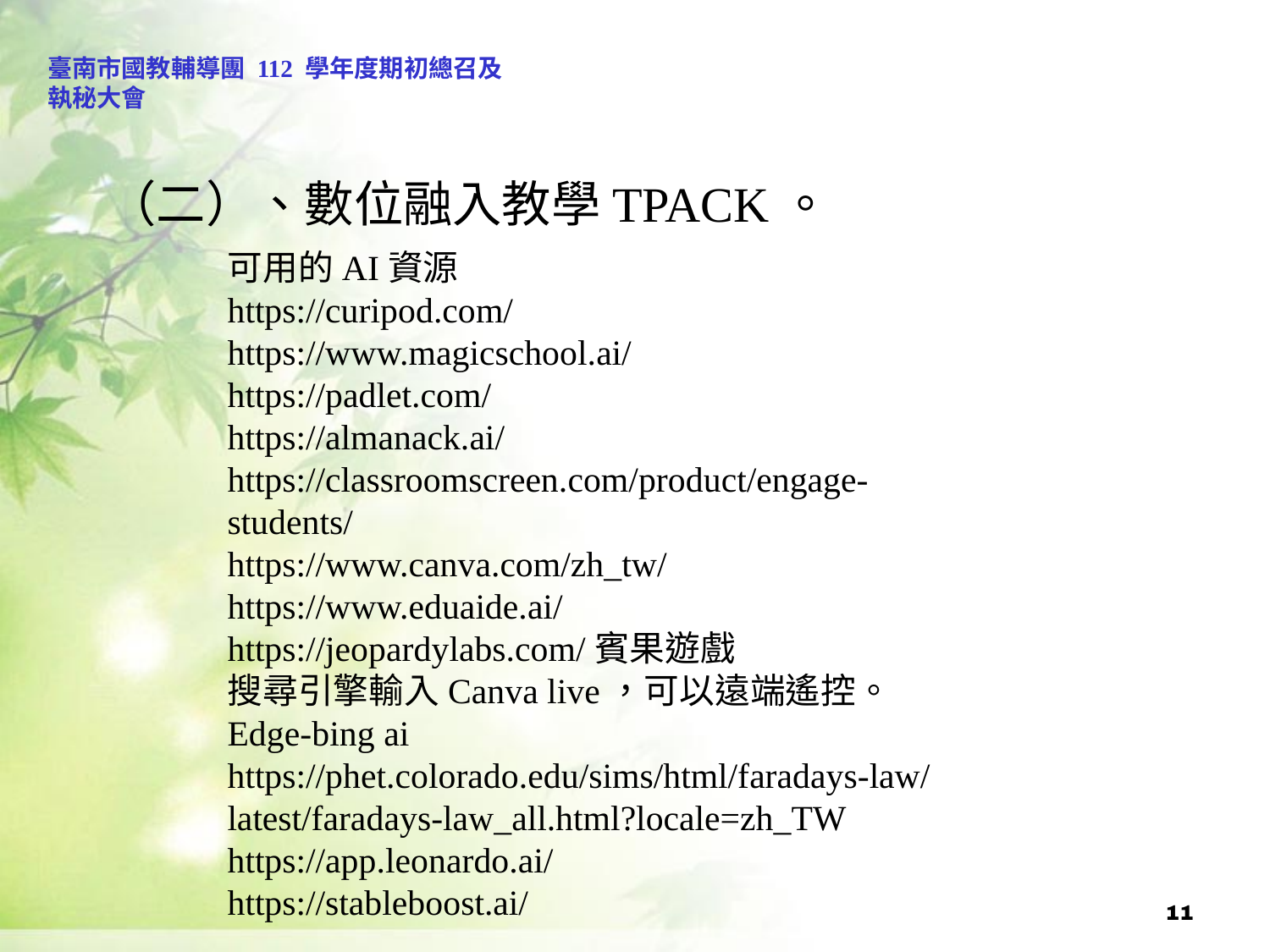

臺南市國教輔導團 112 學年度期初總召及執秘大會
（二）、數位融入教學TPACK。
可用的AI資源
https://curipod.com/
https://www.magicschool.ai/
https://padlet.com/
https://almanack.ai/
https://classroomscreen.com/product/engage-students/
https://www.canva.com/zh_tw/
https://www.eduaide.ai/
https://jeopardylabs.com/賓果遊戲
搜尋引擎輸入Canva live，可以遠端遙控。
Edge-bing ai
https://phet.colorado.edu/sims/html/faradays-law/latest/faradays-law_all.html?locale=zh_TW
https://app.leonardo.ai/
https://stableboost.ai/
11